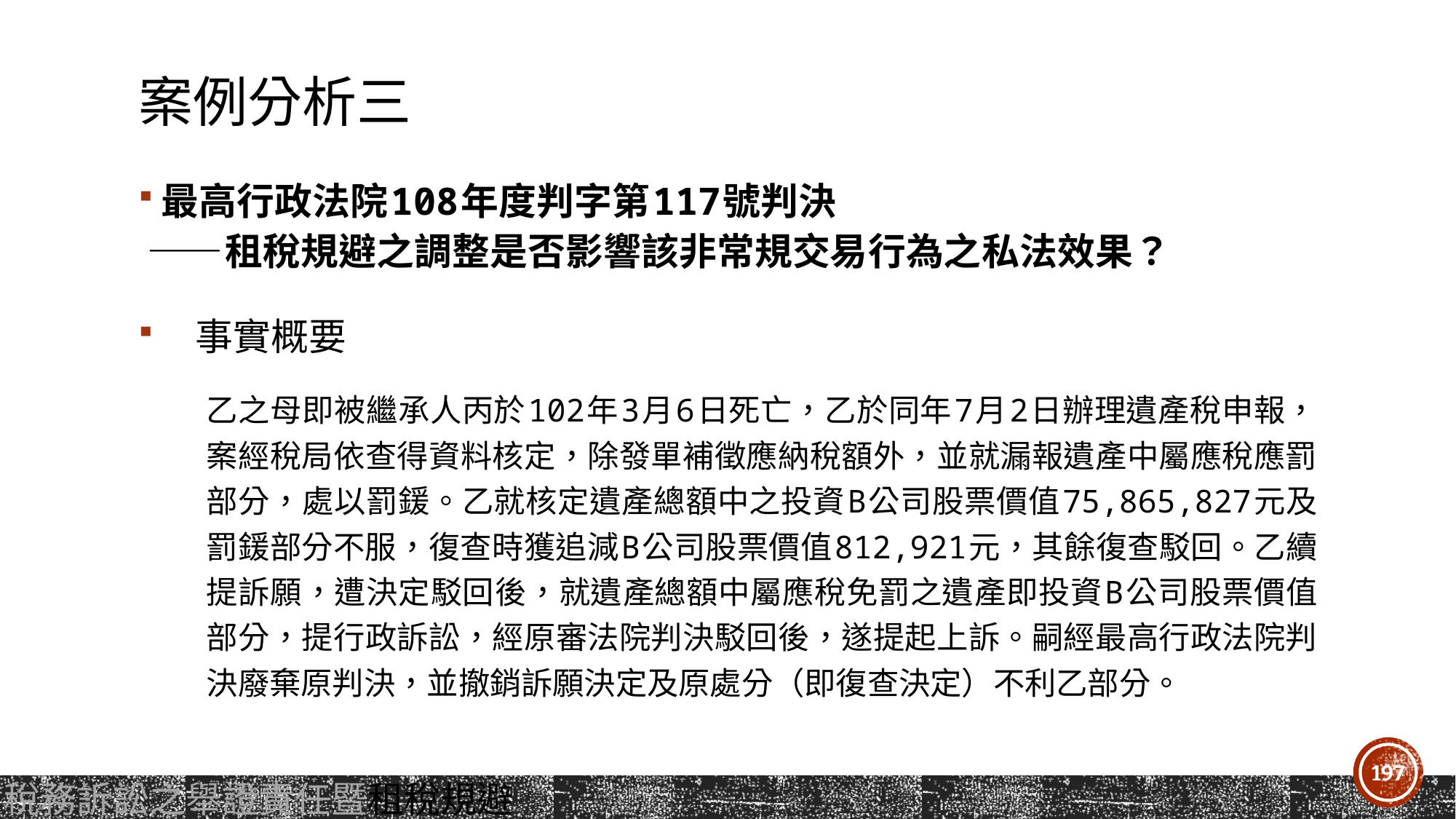

# 案例分析三
最高行政法院108年度判字第117號判決
 ——租稅規避之調整是否影響該非常規交易行為之私法效果？

事實概要

乙之母即被繼承人丙於102年3月6日死亡，乙於同年7月2日辦理遺產稅申報，案經稅局依查得資料核定，除發單補徵應納稅額外，並就漏報遺產中屬應稅應罰部分，處以罰鍰。乙就核定遺產總額中之投資B公司股票價值75,865,827元及罰鍰部分不服，復查時獲追減B公司股票價值812,921元，其餘復查駁回。乙續提訴願，遭決定駁回後，就遺產總額中屬應稅免罰之遺產即投資B公司股票價值部分，提行政訴訟，經原審法院判決駁回後，遂提起上訴。嗣經最高行政法院判決廢棄原判決，並撤銷訴願決定及原處分（即復查決定）不利乙部分。

197